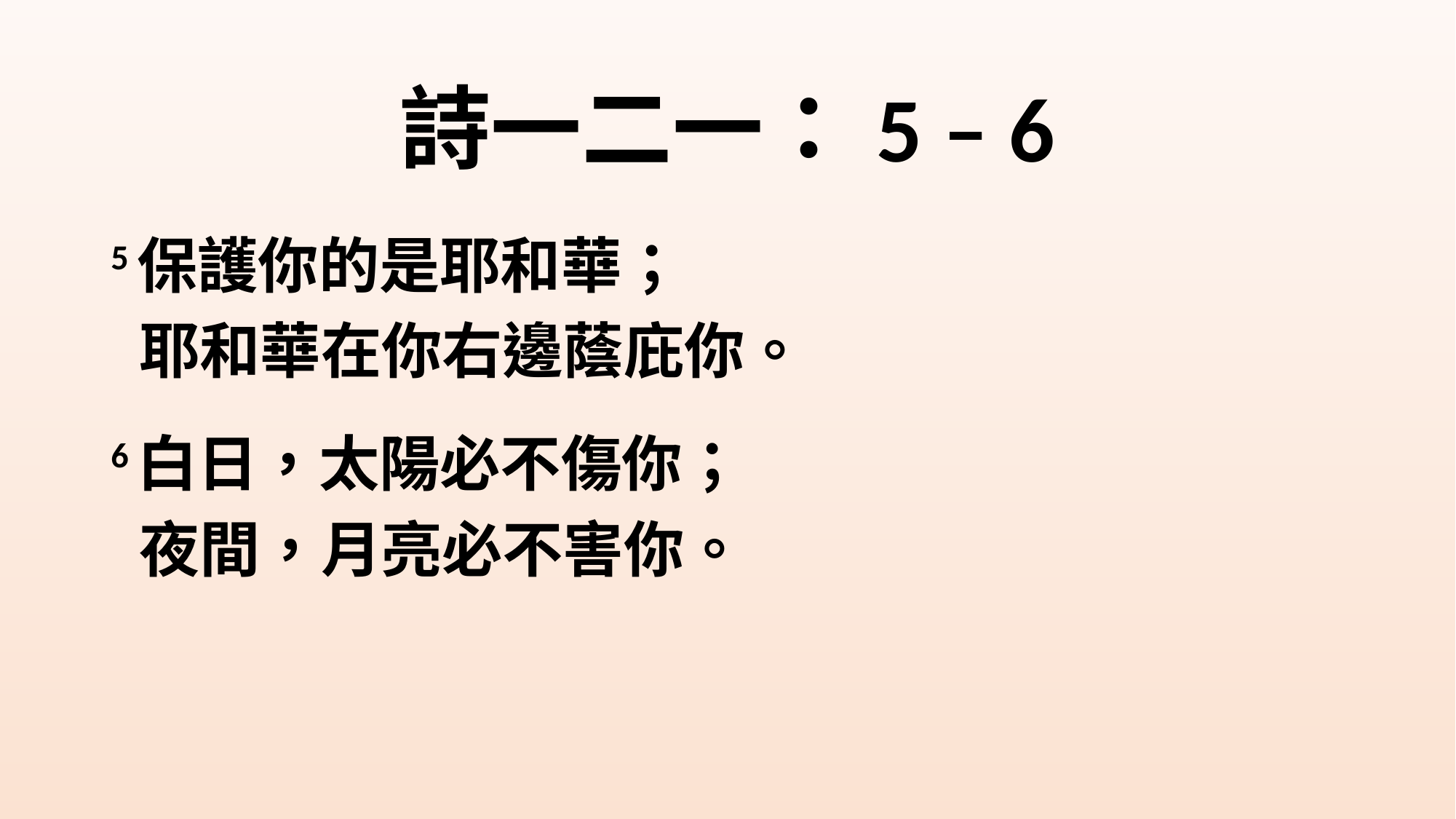

# 詩一二一：5 – 6
5保護你的是耶和華；
 耶和華在你右邊蔭庇你。
6白日，太陽必不傷你；
 夜間，月亮必不害你。